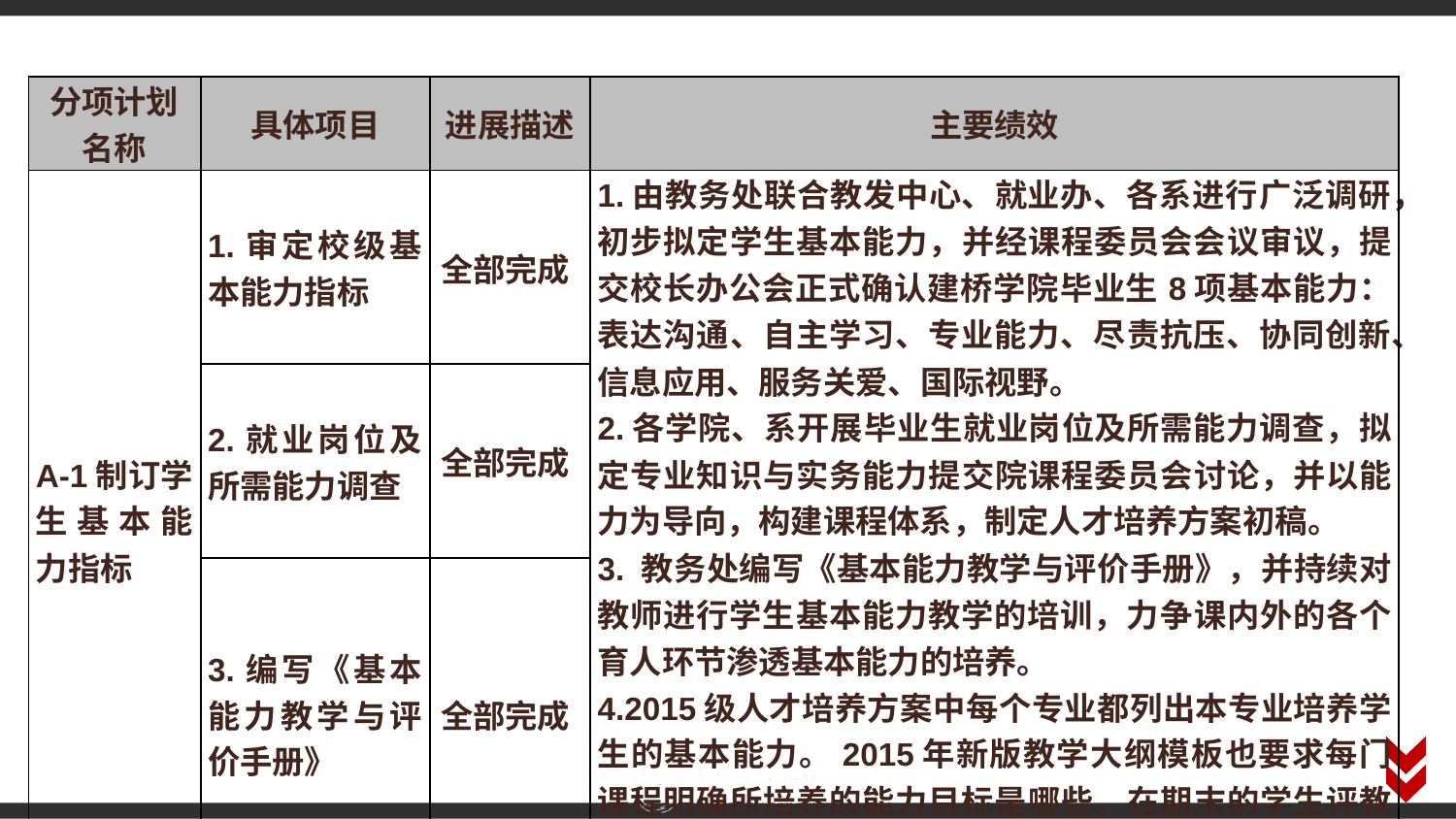

| 分项计划名称 | 具体项目 | 进展描述 | 主要绩效 |
| --- | --- | --- | --- |
| A-1制订学生基本能力指标 | 1.审定校级基本能力指标 | 全部完成 | 1.由教务处联合教发中心、就业办、各系进行广泛调研，初步拟定学生基本能力，并经课程委员会会议审议，提交校长办公会正式确认建桥学院毕业生8项基本能力： 表达沟通、自主学习、专业能力、尽责抗压、协同创新、信息应用、服务关爱、国际视野。 2.各学院、系开展毕业生就业岗位及所需能力调查，拟定专业知识与实务能力提交院课程委员会讨论，并以能力为导向，构建课程体系，制定人才培养方案初稿。 3. 教务处编写《基本能力教学与评价手册》，并持续对教师进行学生基本能力教学的培训，力争课内外的各个育人环节渗透基本能力的培养。 4.2015级人才培养方案中每个专业都列出本专业培养学生的基本能力。2015年新版教学大纲模板也要求每门课程明确所培养的能力目标是哪些。在期末的学生评教中询问课程大纲中所列出的能力目标是否达成。 |
|  | 2.就业岗位及所需能力调查 | 全部完成 |  |
|  | 3.编写《基本能力教学与评价手册》 | 全部完成 |  |